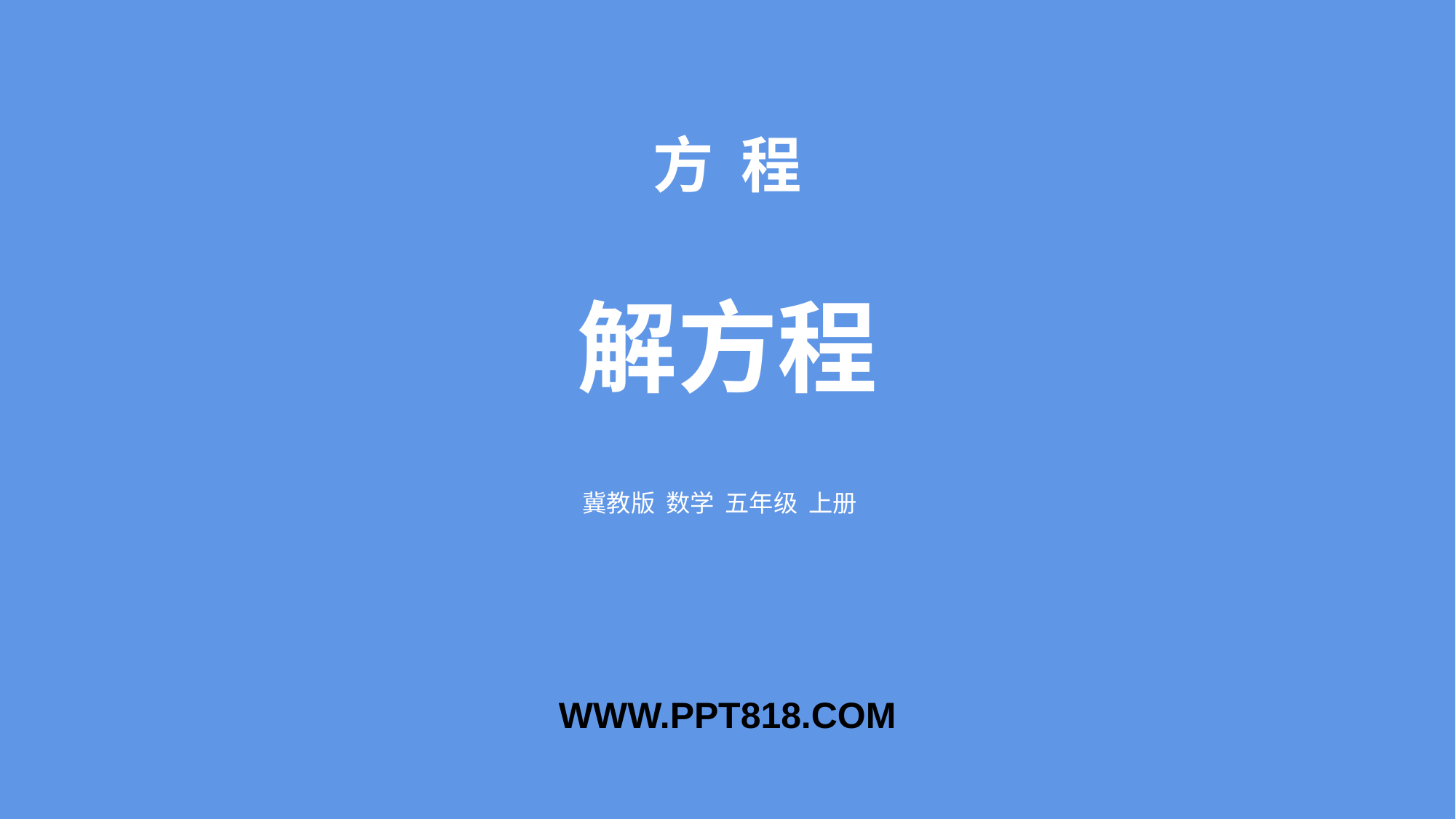

方  程
解方程
冀教版  数学  五年级  上册
WWW.PPT818.COM